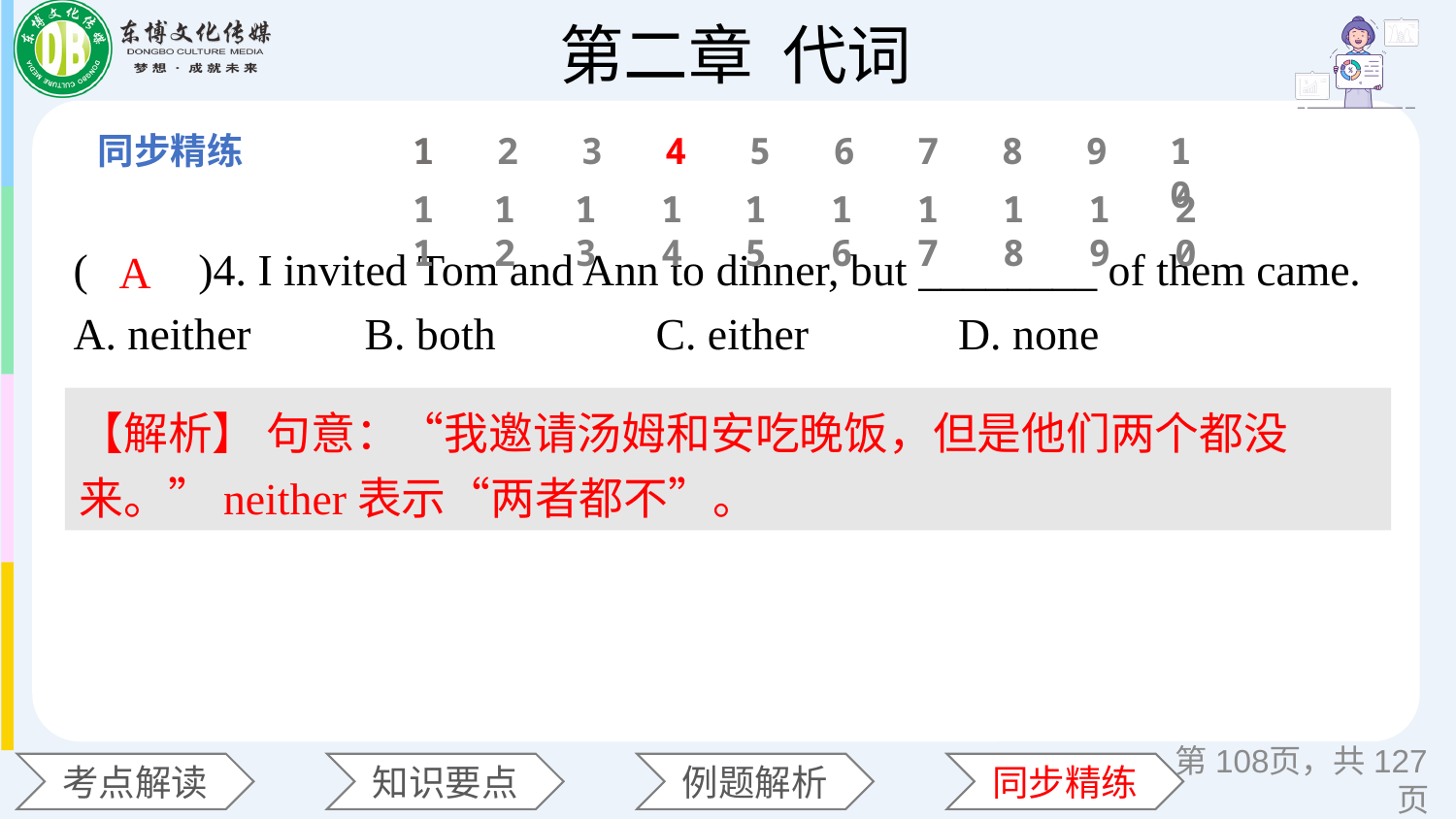

1
2
3
4
5
6
7
8
9
10
11
12
13
14
15
16
17
18
19
20
(　　)4. I invited Tom and Ann to dinner, but ________ of them came.
A. neither    	B. both    	C. either   	 D. none
A
【解析】 句意：“我邀请汤姆和安吃晚饭，但是他们两个都没来。”neither表示“两者都不”。
第108页，共127页